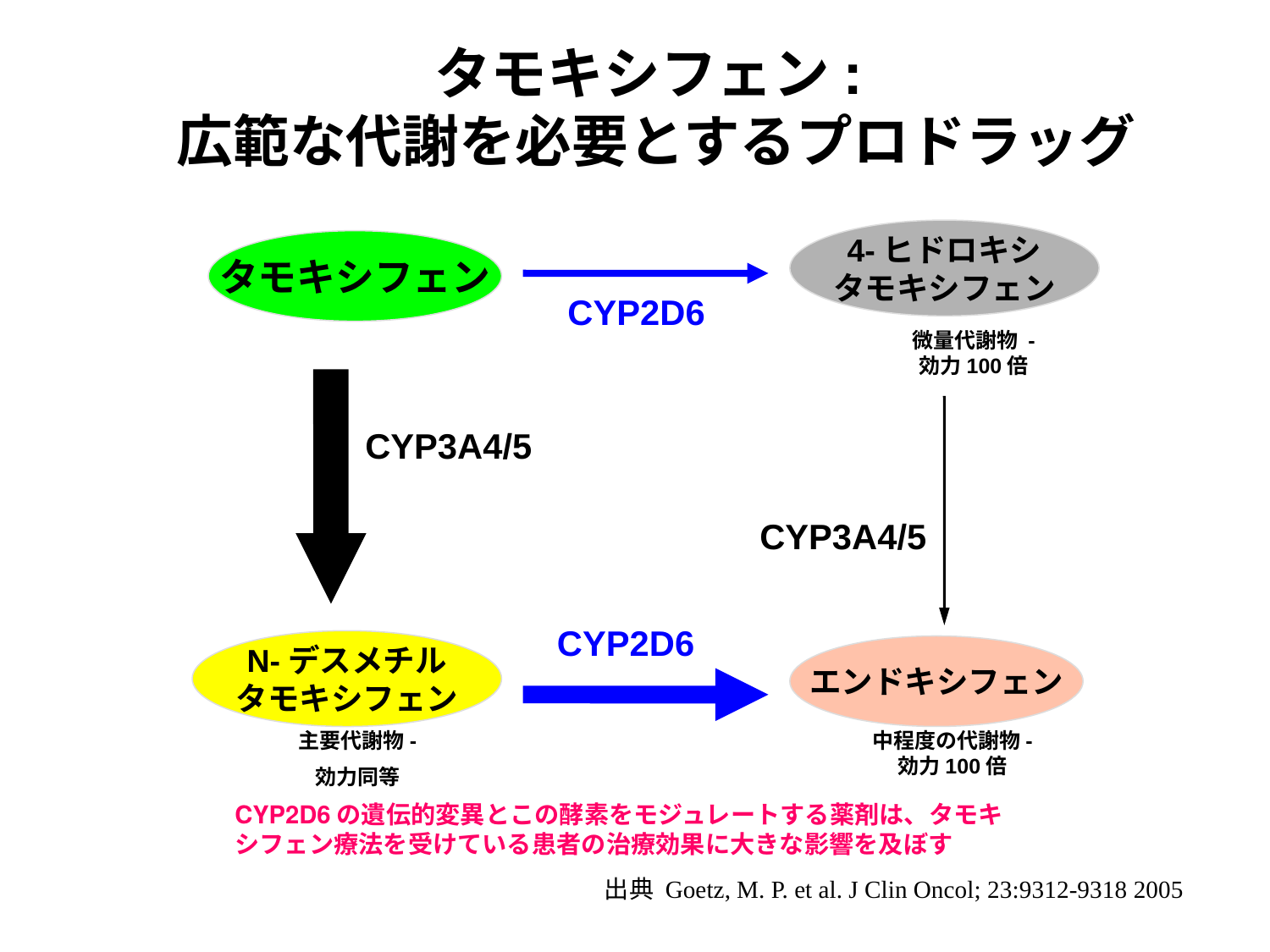

タモキシフェン:
広範な代謝を必要とするプロドラッグ
4-ヒドロキシ
タモキシフェン
タモキシフェン

CYP2D6
微量代謝物 -
効力100倍

CYP3A4/5
CYP3A4/5
CYP2D6
N-デスメチル
タモキシフェン
エンドキシフェン

主要代謝物-
効力同等
中程度の代謝物-
効力100倍

CYP2D6の遺伝的変異とこの酵素をモジュレートする薬剤は、タモキシフェン療法を受けている患者の治療効果に大きな影響を及ぼす
出典 Goetz, M. P. et al. J Clin Oncol; 23:9312-9318 2005